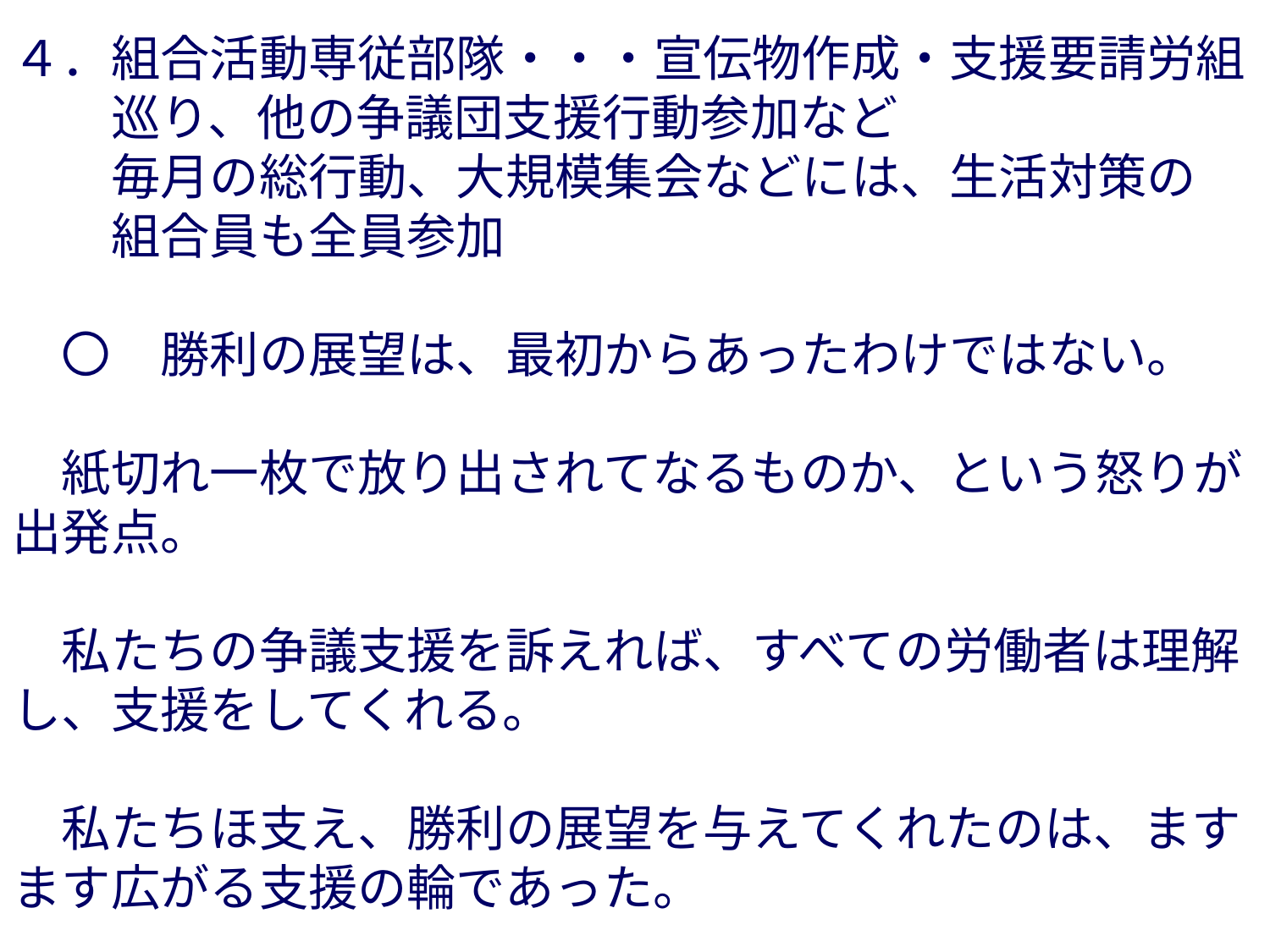

４．組合活動専従部隊・・・宣伝物作成・支援要請労組
　　巡り、他の争議団支援行動参加など
　　毎月の総行動、大規模集会などには、生活対策の
　　組合員も全員参加

　〇　勝利の展望は、最初からあったわけではない。

　紙切れ一枚で放り出されてなるものか、という怒りが出発点。

　私たちの争議支援を訴えれば、すべての労働者は理解
し、支援をしてくれる。

　私たちほ支え、勝利の展望を与えてくれたのは、ますます広がる支援の輪であった。